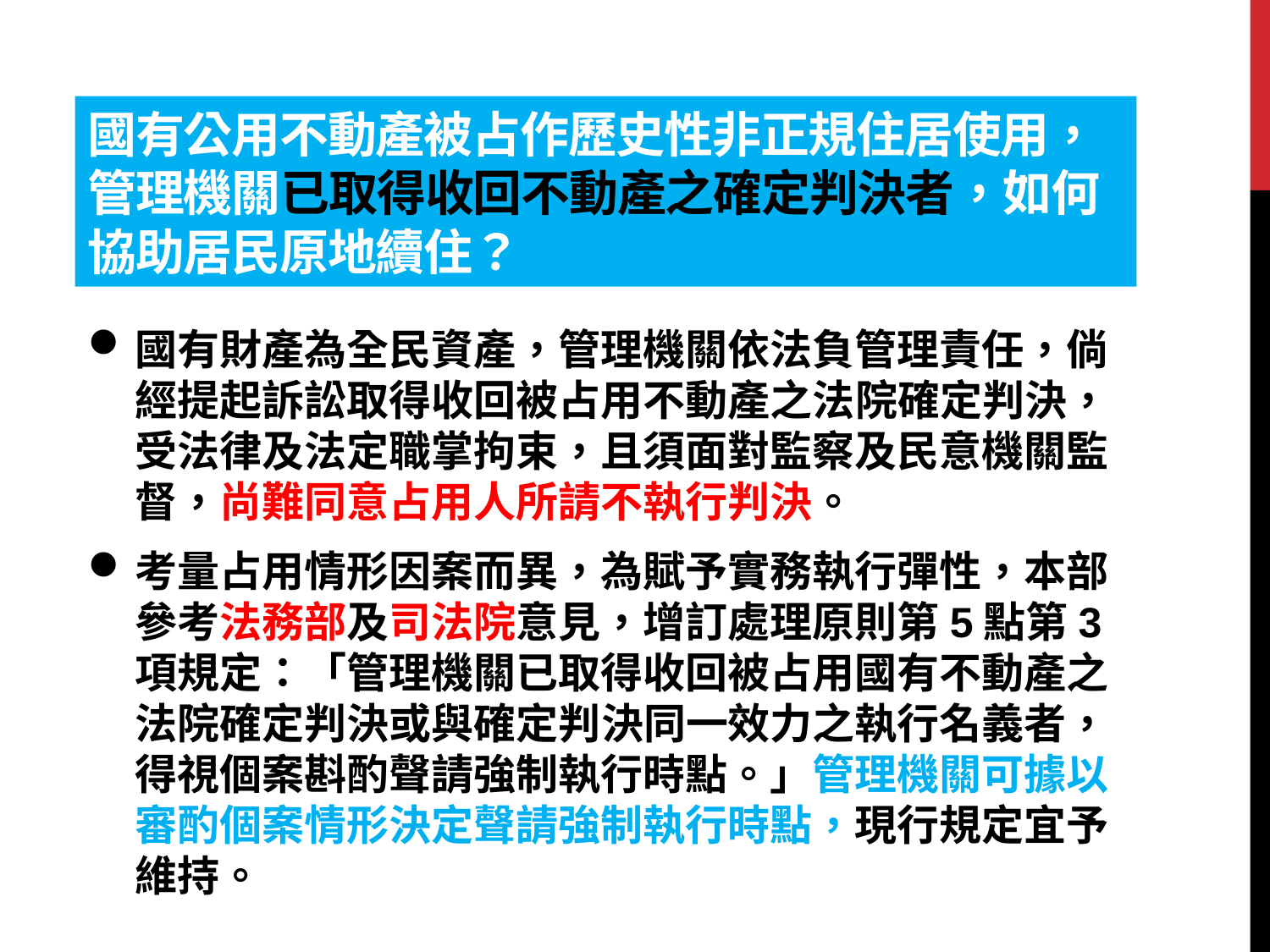

# 國有公用不動產被占作歷史性非正規住居使用，管理機關已取得收回不動產之確定判決者，如何協助居民原地續住？
國有財產為全民資產，管理機關依法負管理責任，倘經提起訴訟取得收回被占用不動產之法院確定判決，受法律及法定職掌拘束，且須面對監察及民意機關監督，尚難同意占用人所請不執行判決。
考量占用情形因案而異，為賦予實務執行彈性，本部參考法務部及司法院意見，增訂處理原則第5點第3項規定：「管理機關已取得收回被占用國有不動產之法院確定判決或與確定判決同一效力之執行名義者，得視個案斟酌聲請強制執行時點。」管理機關可據以審酌個案情形決定聲請強制執行時點，現行規定宜予維持。